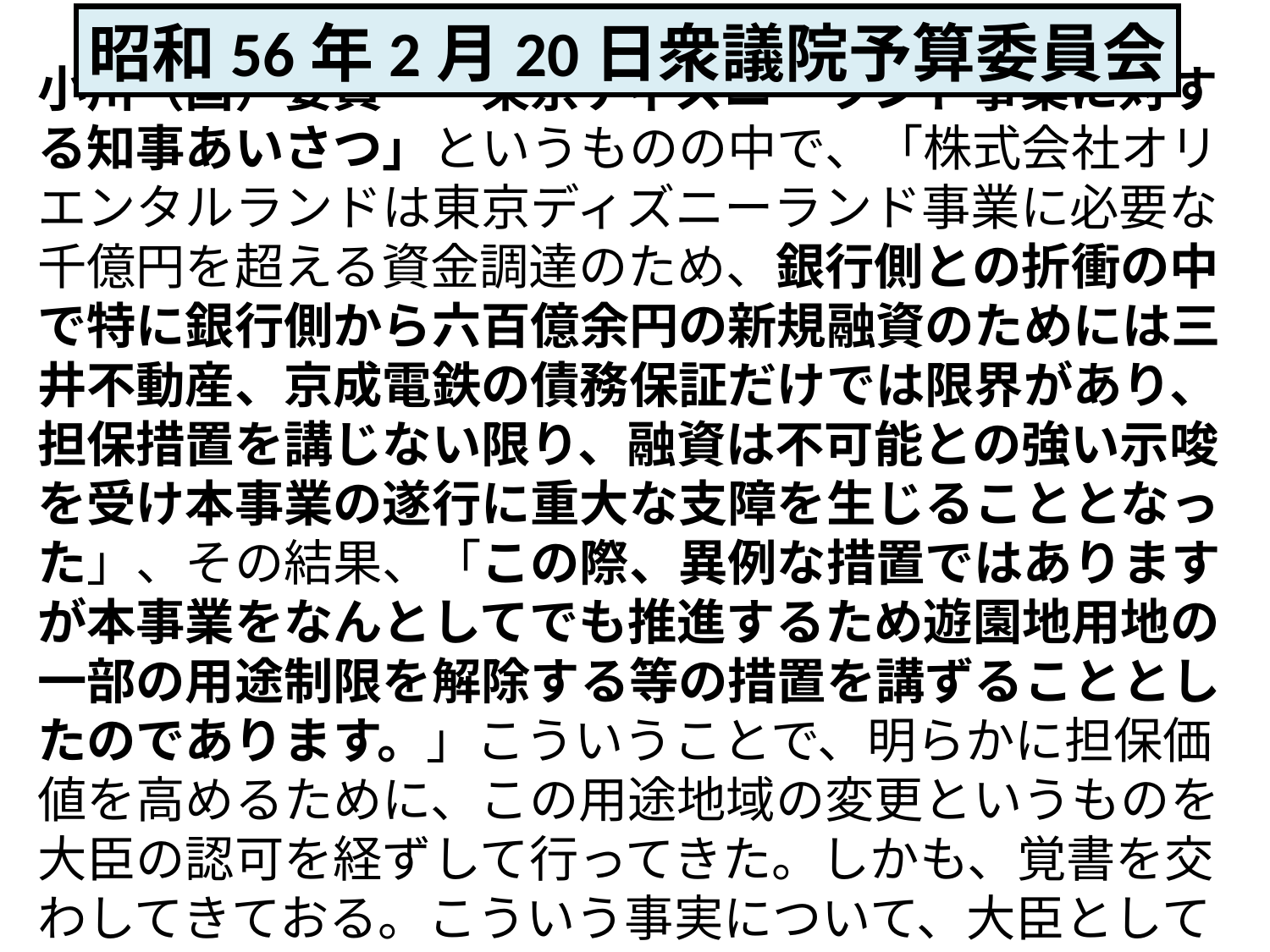

昭和56年2月20日衆議院予算委員会
小川（国）委員　「東京ディズニーランド事業に対する知事あいさつ」というものの中で、「株式会社オリエンタルランドは東京ディズニーランド事業に必要な千億円を超える資金調達のため、銀行側との折衝の中で特に銀行側から六百億余円の新規融資のためには三井不動産、京成電鉄の債務保証だけでは限界があり、担保措置を講じない限り、融資は不可能との強い示唆を受け本事業の遂行に重大な支障を生じることとなった」、その結果、「この際、異例な措置ではありますが本事業をなんとしてでも推進するため遊園地用地の一部の用途制限を解除する等の措置を講ずることとしたのであります。」こういうことで、明らかに担保価値を高めるために、この用途地域の変更というものを大臣の認可を経ずして行ってきた。しかも、覚書を交わしてきておる。こういう事実について、大臣としてはどういうふうな御指導をなさいますか。